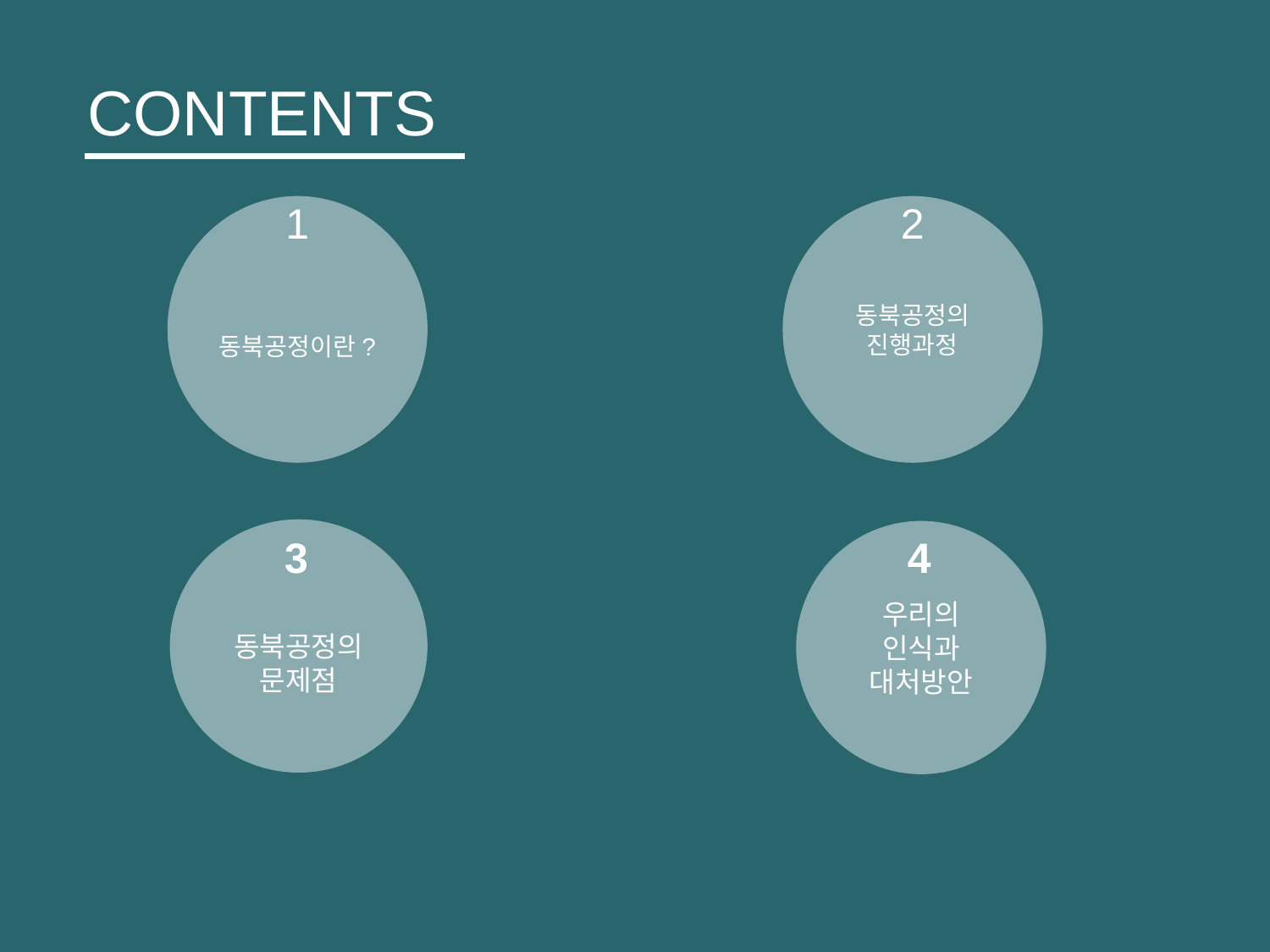

CONTENTS
1
2

동북공정이란?

동북공정의 진행과정

동북공정의 문제점
우리의 인식과 대처방안
3
4